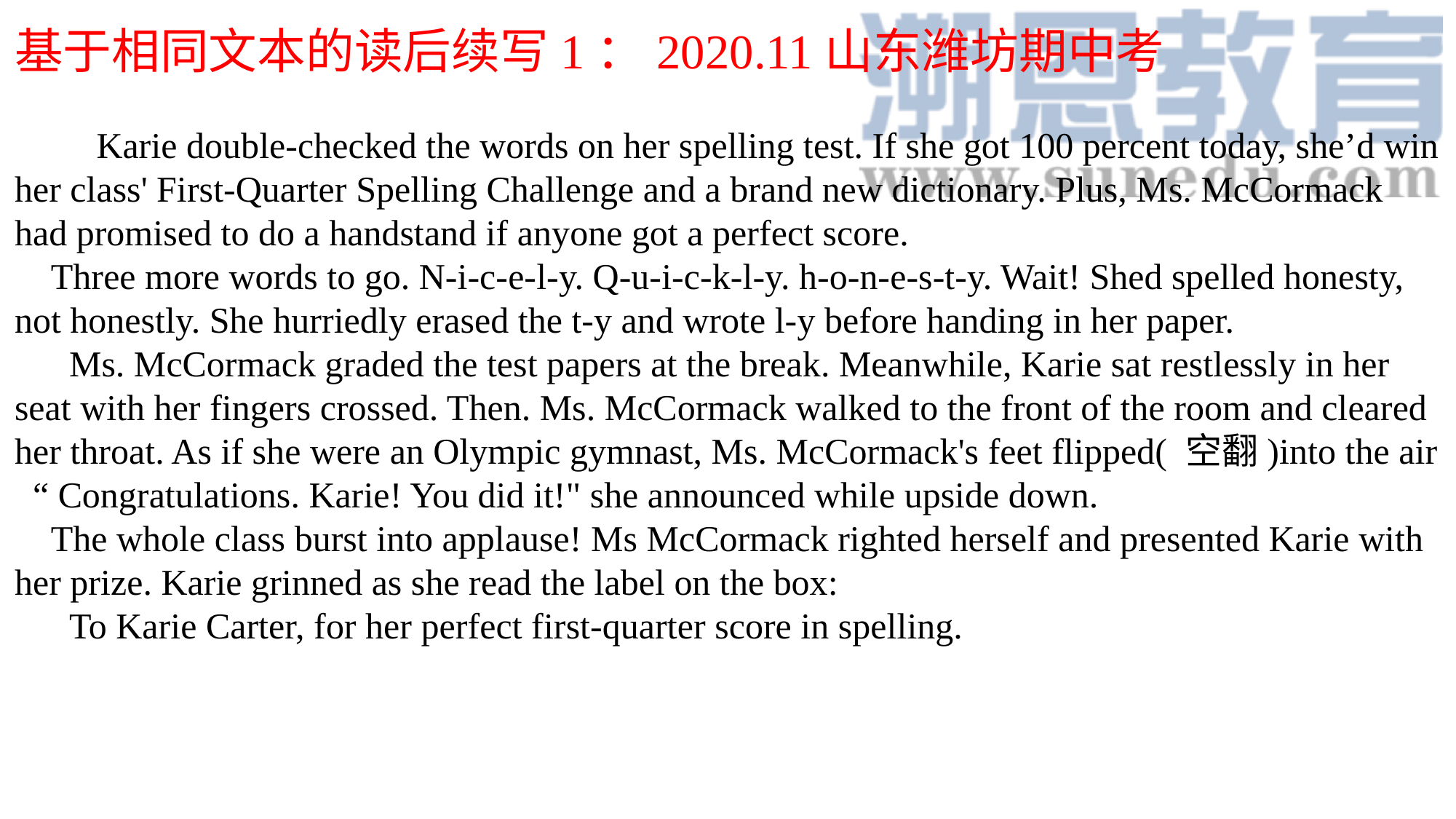

基于相同文本的读后续写1：2020.11山东潍坊期中考

         Karie double-checked the words on her spelling test. If she got 100 percent today, she’d win her class' First-Quarter Spelling Challenge and a brand new dictionary. Plus, Ms. McCormack had promised to do a handstand if anyone got a perfect score.
    Three more words to go. N-i-c-e-l-y. Q-u-i-c-k-l-y. h-o-n-e-s-t-y. Wait! Shed spelled honesty, not honestly. She hurriedly erased the t-y and wrote l-y before handing in her paper.
      Ms. McCormack graded the test papers at the break. Meanwhile, Karie sat restlessly in her seat with her fingers crossed. Then. Ms. McCormack walked to the front of the room and cleared her throat. As if she were an Olympic gymnast, Ms. McCormack's feet flipped( 空翻)into the air
  “ Congratulations. Karie! You did it!" she announced while upside down.
    The whole class burst into applause! Ms McCormack righted herself and presented Karie with her prize. Karie grinned as she read the label on the box:
      To Karie Carter, for her perfect first-quarter score in spelling.